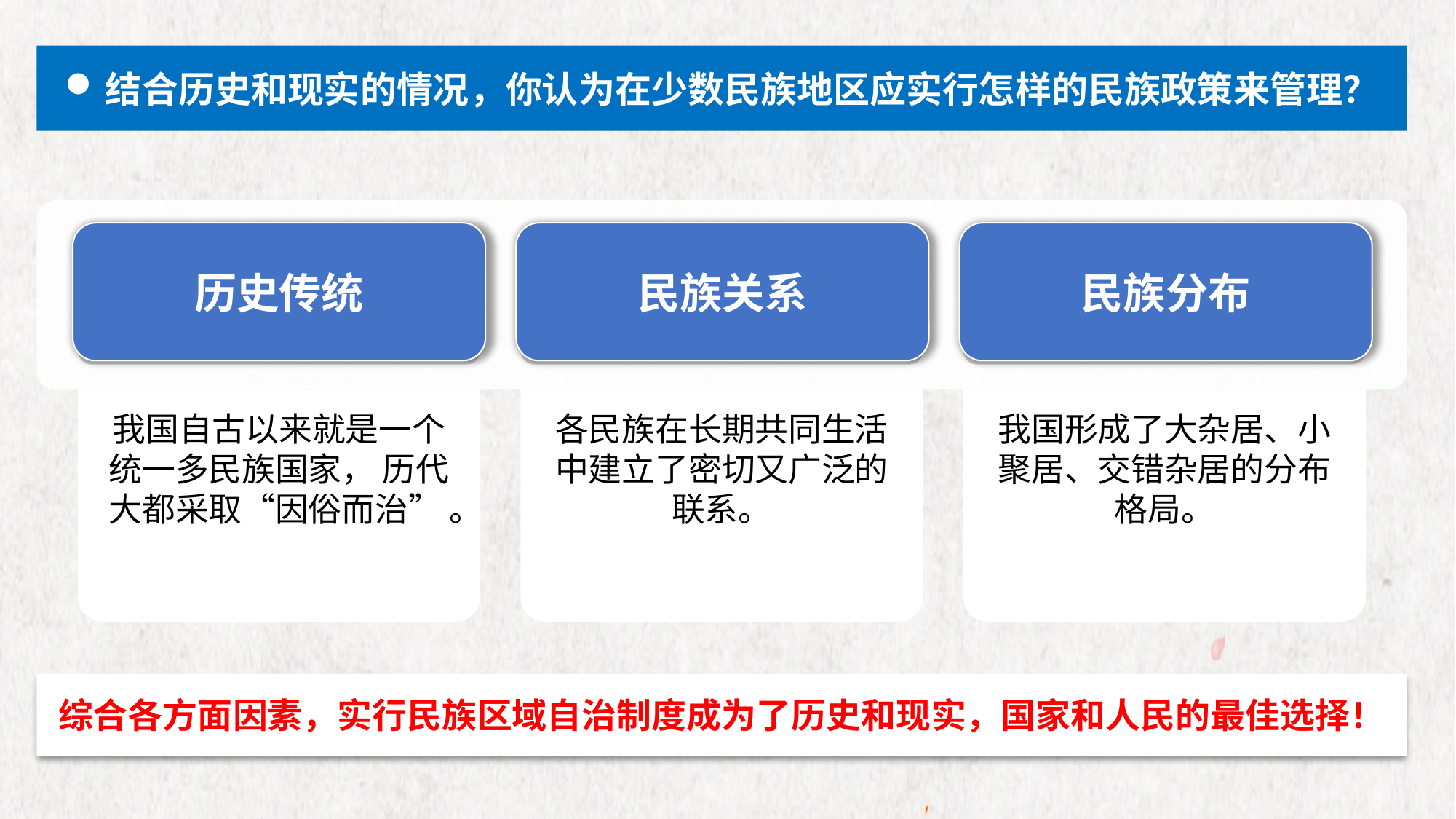

结合历史和现实的情况，你认为在少数民族地区应实行怎样的民族政策来管理？
我国自古以来就是一个统一多民族国家， 历代大都采取“因俗而治” 。
各民族在长期共同生活中建立了密切又广泛的联系。
我国形成了大杂居、小聚居、交错杂居的分布格局。
历史传统
民族关系
民族分布
综合各方面因素，实行民族区域自治制度成为了历史和现实，国家和人民的最佳选择！